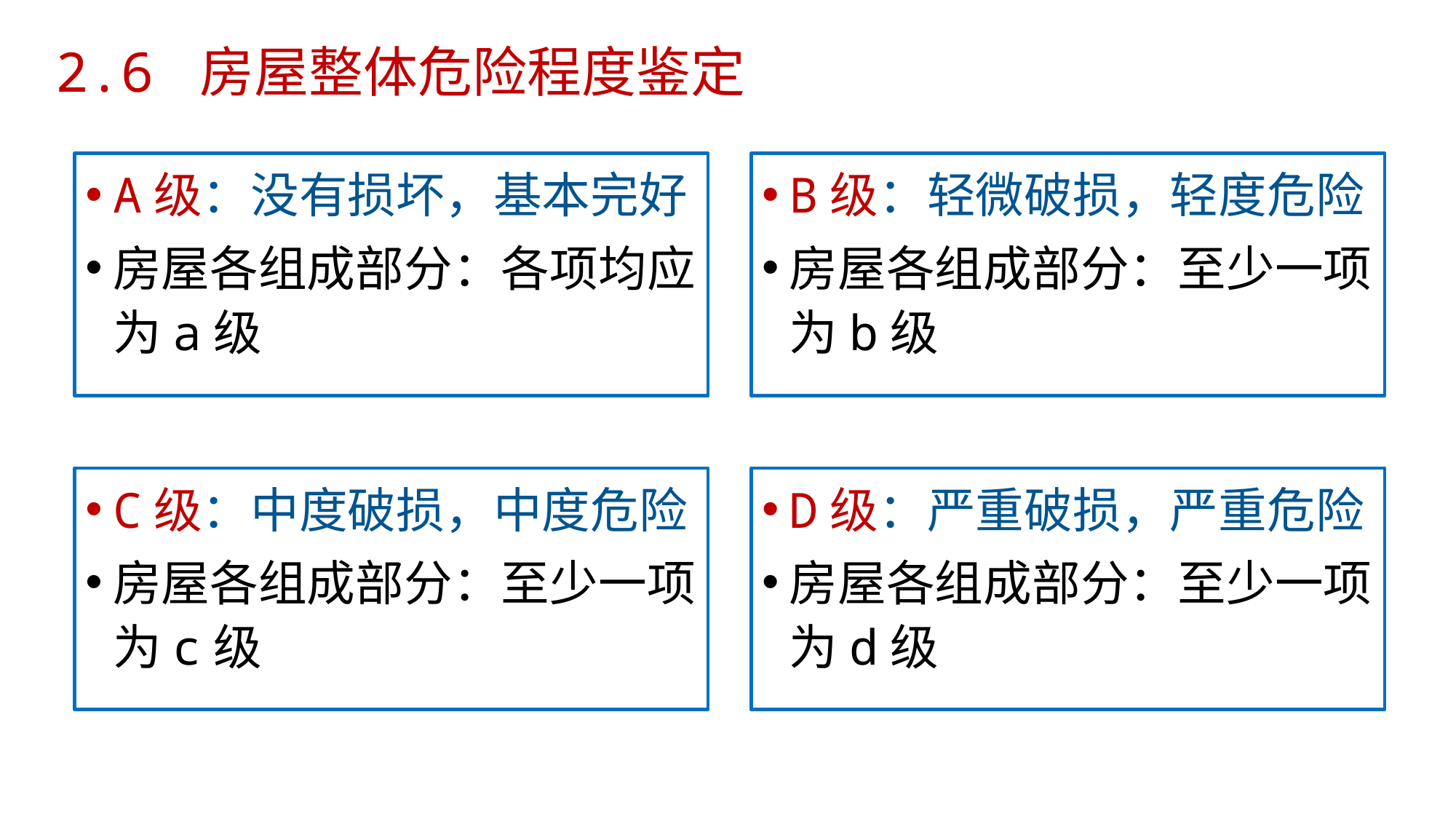

# 2.6 房屋整体危险程度鉴定
A级：没有损坏，基本完好
房屋各组成部分：各项均应为a级
B级：轻微破损，轻度危险
房屋各组成部分：至少一项为b级
C级：中度破损，中度危险
房屋各组成部分：至少一项为c级
D级：严重破损，严重危险
房屋各组成部分：至少一项为d级
39